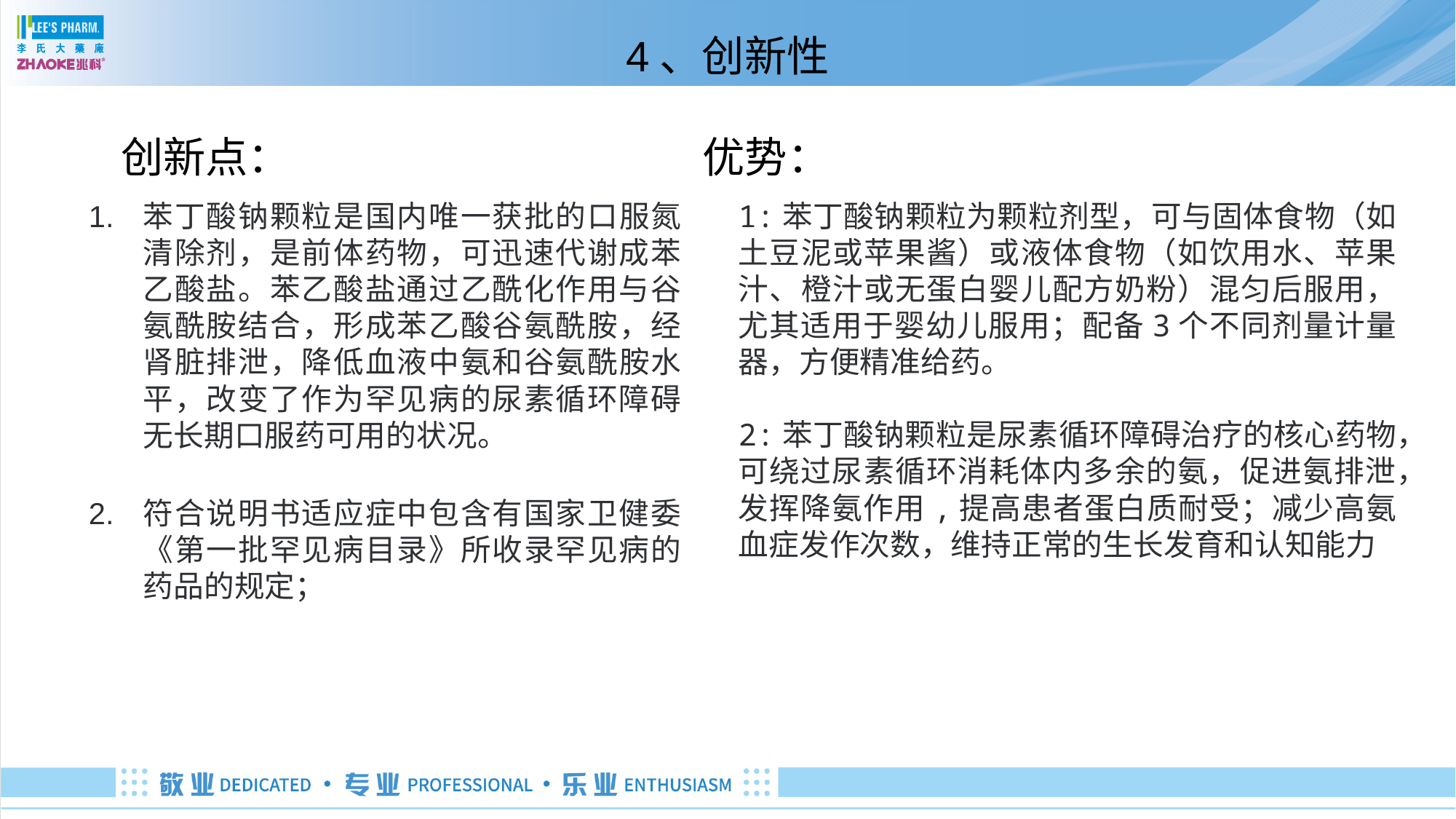

# 4、创新性
创新点：
优势：
苯丁酸钠颗粒是国内唯一获批的口服氮清除剂，是前体药物，可迅速代谢成苯乙酸盐。苯乙酸盐通过乙酰化作用与谷氨酰胺结合，形成苯乙酸谷氨酰胺，经肾脏排泄，降低血液中氨和谷氨酰胺水平，改变了作为罕见病的尿素循环障碍无长期口服药可用的状况。
1:苯丁酸钠颗粒为颗粒剂型，可与固体食物（如土豆泥或苹果酱）或液体食物（如饮用水、苹果汁、橙汁或无蛋白婴儿配方奶粉）混匀后服用，尤其适用于婴幼儿服用；配备3个不同剂量计量器，方便精准给药。

2:苯丁酸钠颗粒是尿素循环障碍治疗的核心药物，可绕过尿素循环消耗体内多余的氨，促进氨排泄，发挥降氨作用,提高患者蛋白质耐受；减少高氨血症发作次数，维持正常的生长发育和认知能力
符合说明书适应症中包含有国家卫健委《第一批罕见病目录》所收录罕见病的药品的规定；